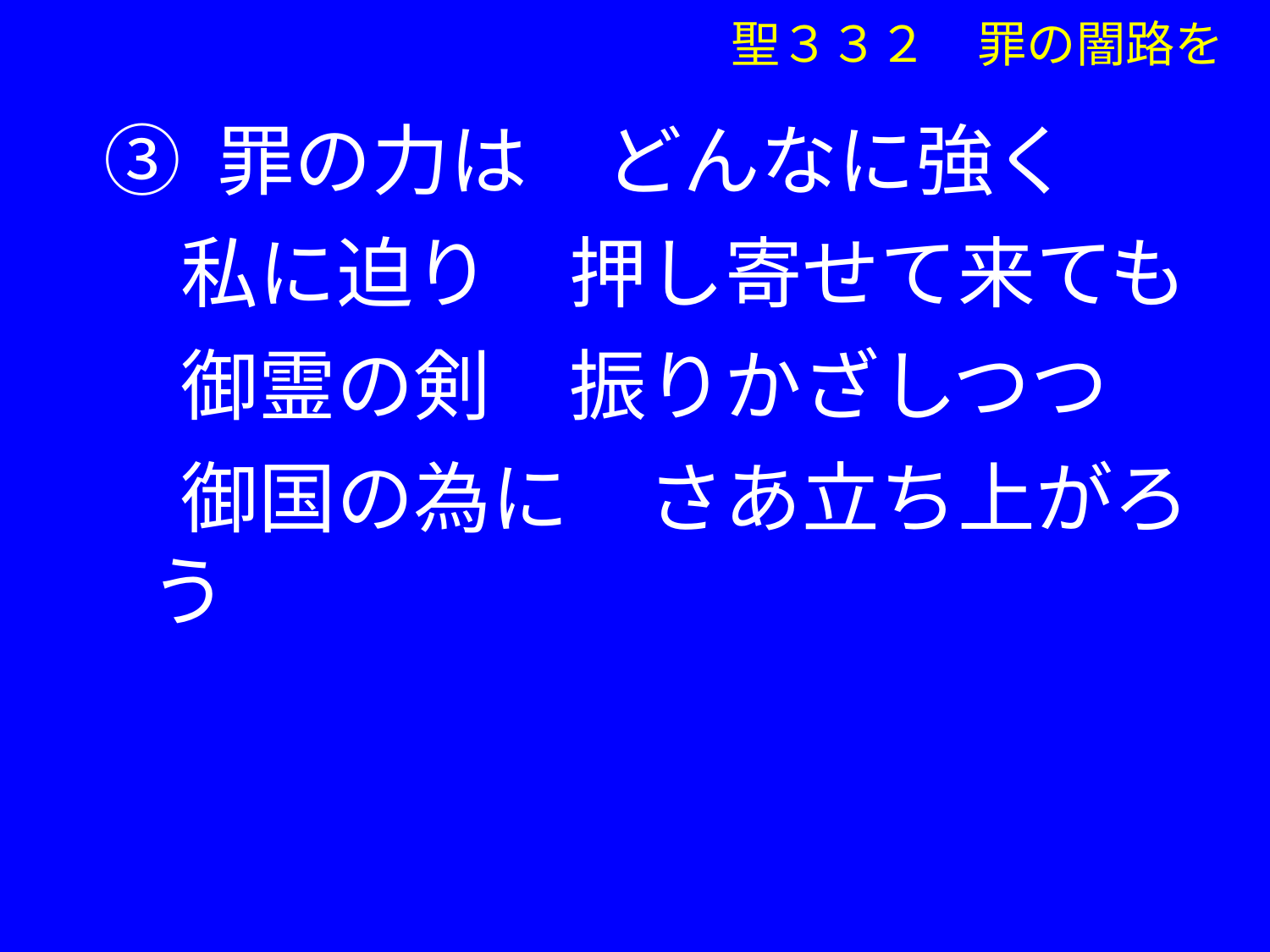

③ 罪の力は　どんなに強く
　私に迫り　押し寄せて来ても
　御霊の剣　振りかざしつつ
　御国の為に　さあ立ち上がろう

聖３３２　罪の闇路を